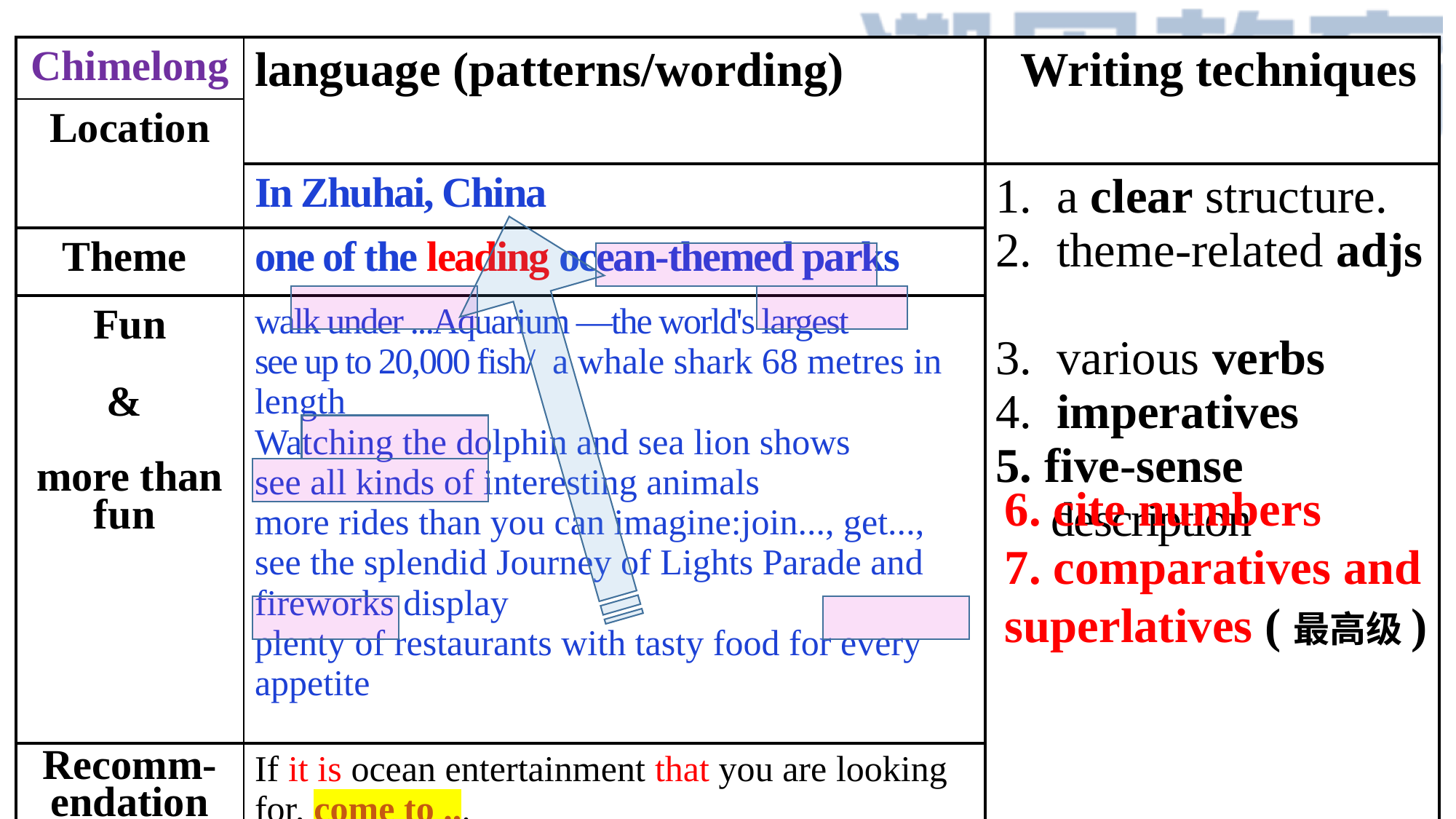

| Chimelong | language (patterns/wording) | Writing techniques |
| --- | --- | --- |
| Location |  |  |
|  | In Zhuhai, China | 1. a clear structure. 2. theme-related adjs 3. various verbs 4. imperatives 5. five-sense description |
| Theme | one of the leading ocean-themed parks |  |
| Fun & more than fun | walk under ...Aquarium —the world's largest see up to 20,000 fish/ a whale shark 68 metres in length Watching the dolphin and sea lion shows see all kinds of interesting animals more rides than you can imagine:join..., get..., see the splendid Journey of Lights Parade and fireworks display plenty of restaurants with tasty food for every appetite |  |
| Recomm-endation | If it is ocean entertainment that you are looking for, come to ... |  |

6. cite numbers
7. comparatives and superlatives (最高级)